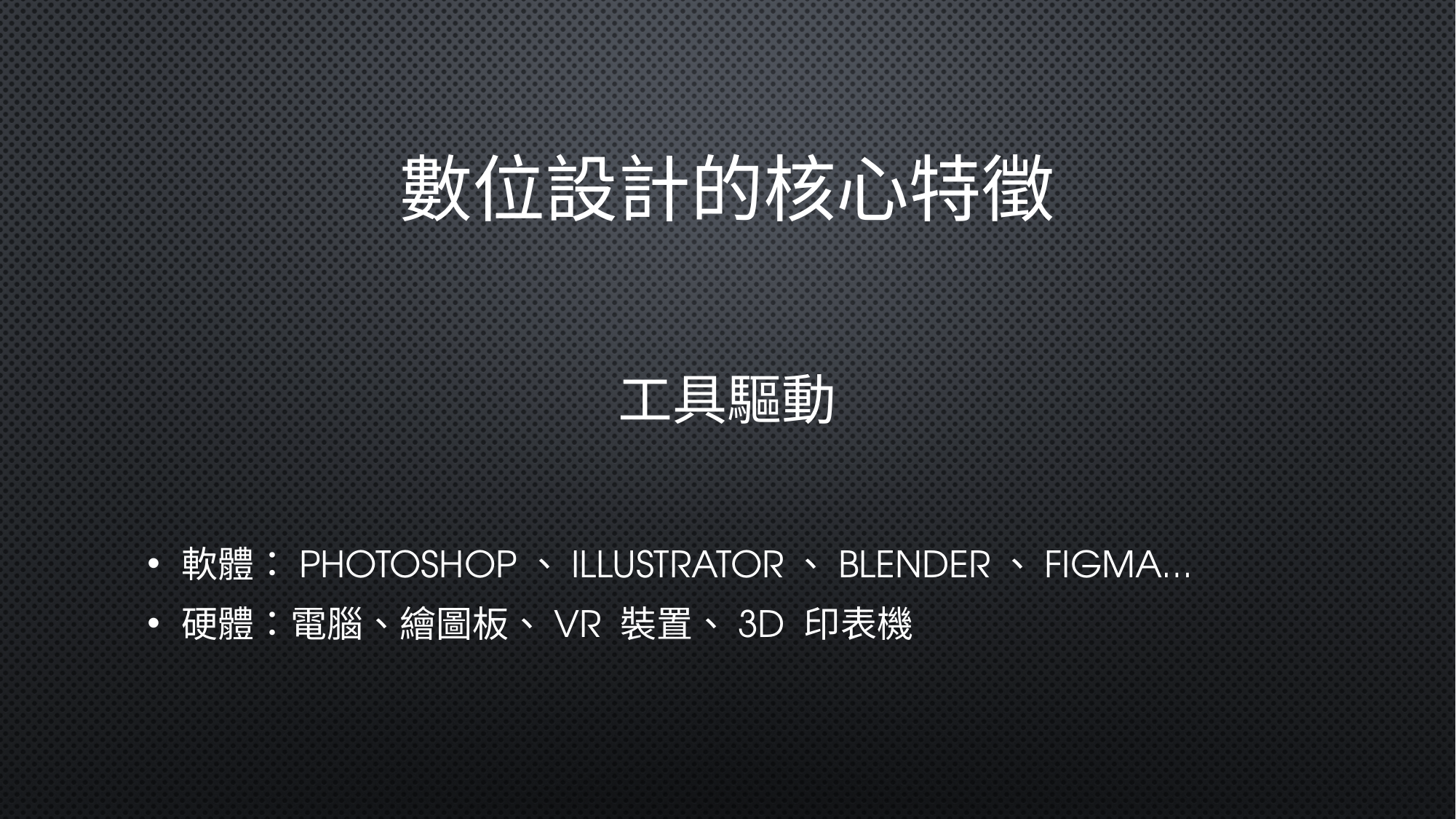

# 數位設計的核心特徵
工具驅動

軟體：Photoshop、Illustrator、Blender、Figma…
硬體：電腦、繪圖板、VR 裝置、3D 印表機